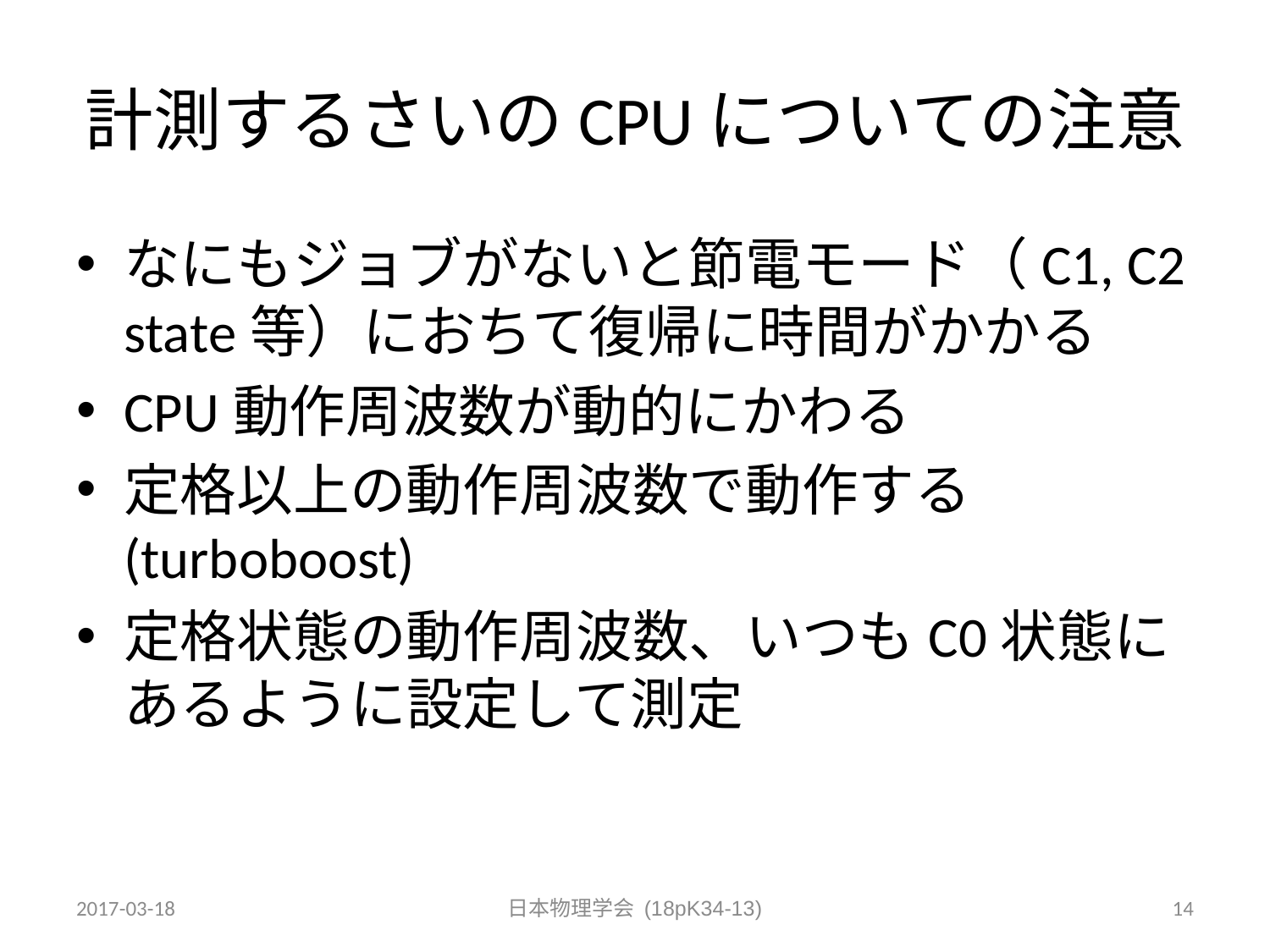

# 計測するさいのCPUについての注意
なにもジョブがないと節電モード（C1, C2 state等）におちて復帰に時間がかかる
CPU動作周波数が動的にかわる
定格以上の動作周波数で動作する(turboboost)
定格状態の動作周波数、いつもC0状態にあるように設定して測定
2017-03-18
日本物理学会 (18pK34-13)
14